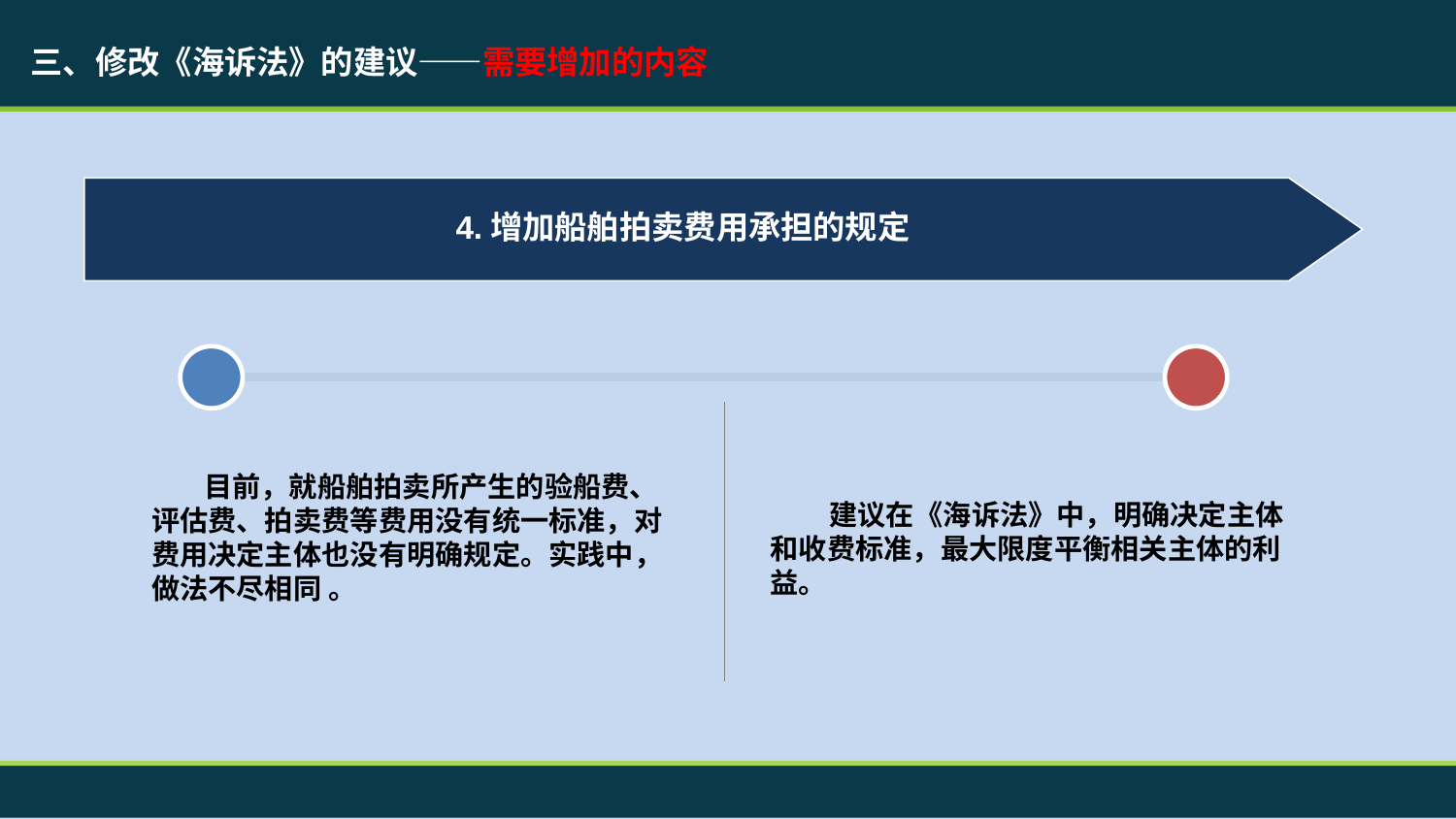

三、修改《海诉法》的建议——需要增加的内容

4.增加船舶拍卖费用承担的规定

        建议在《海诉法》中，明确决定主体和收费标准，最大限度平衡相关主体的利益。
       目前，就船舶拍卖所产生的验船费、评估费、拍卖费等费用没有统一标准，对费用决定主体也没有明确规定。实践中，做法不尽相同 。